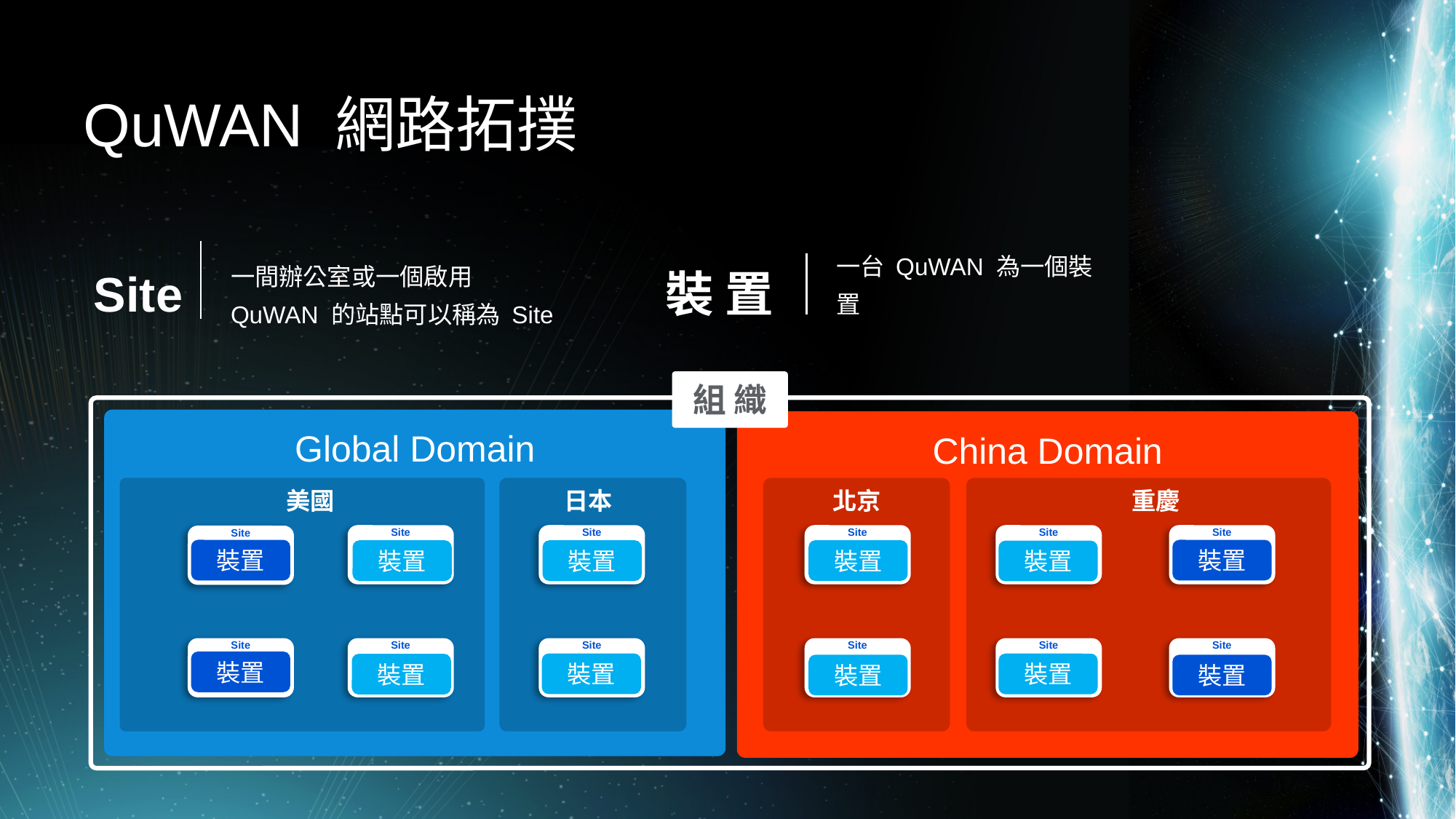

# QuWAN 網路拓撲
Site
一間辦公室或一個啟用 QuWAN 的站點可以稱為 Site
裝 置
一台 QuWAN 為一個裝置

組 織

Global Domain
China Domain

美國
日本
北京
重慶
Site

Site

Site

Site

Site

Site

裝置
裝置
裝置
裝置
裝置
裝置
Site

Site

Site

Site

Site

Site

裝置
裝置
裝置
裝置
裝置
裝置